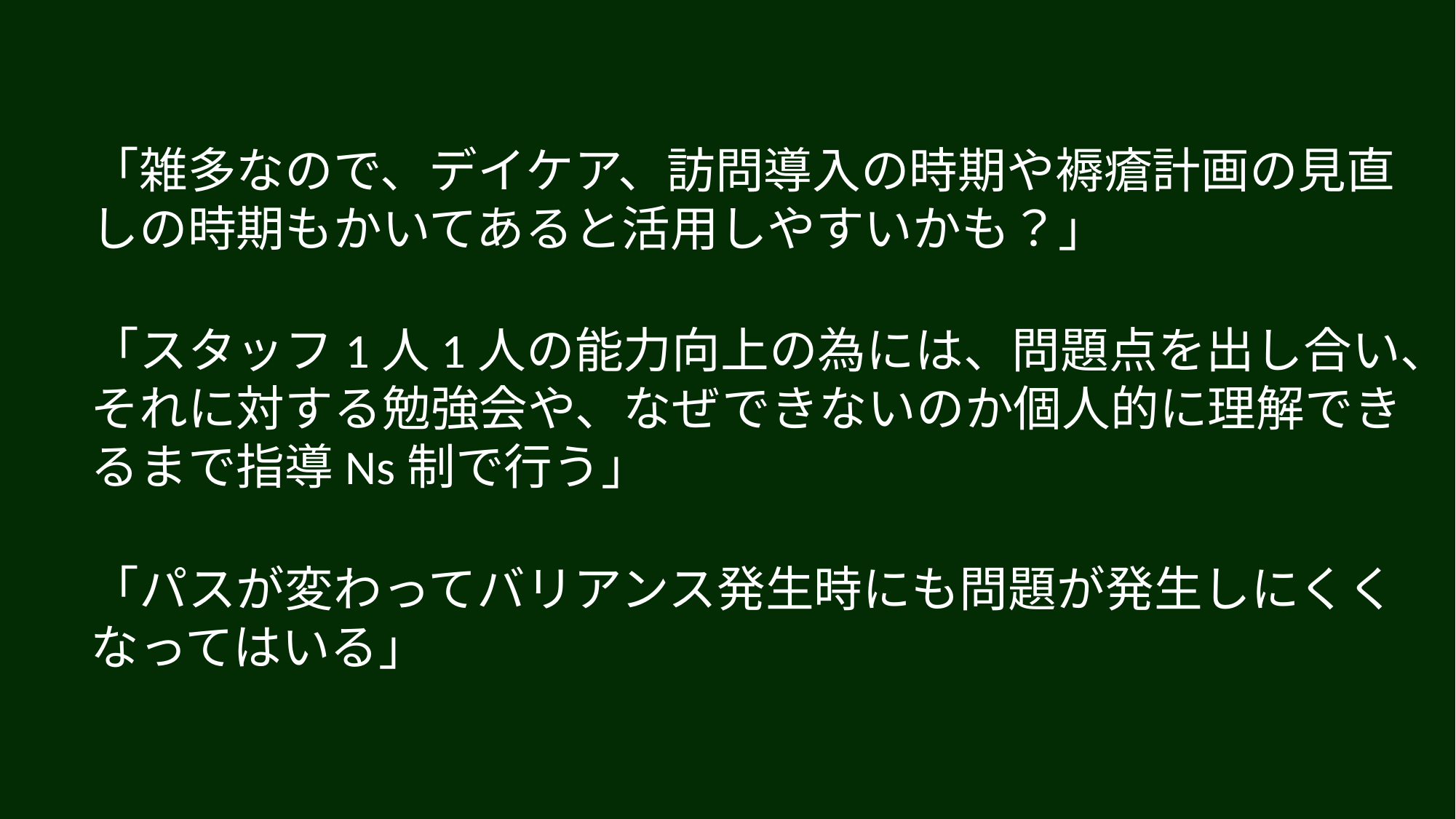

「雑多なので、デイケア、訪問導入の時期や褥瘡計画の見直しの時期もかいてあると活用しやすいかも？」
「スタッフ1人1人の能力向上の為には、問題点を出し合い、それに対する勉強会や、なぜできないのか個人的に理解できるまで指導Ns制で行う」
「パスが変わってバリアンス発生時にも問題が発生しにくくなってはいる」